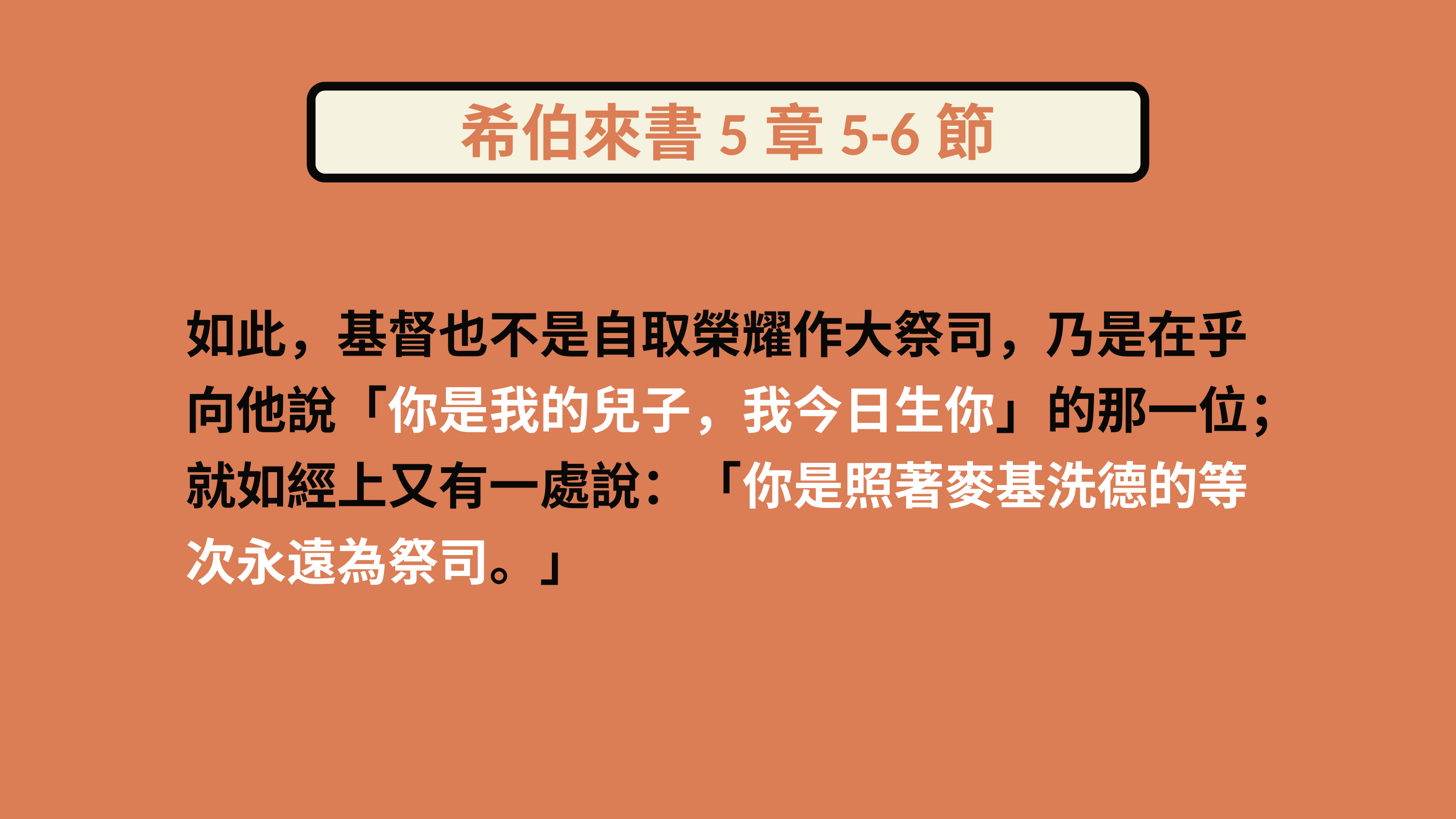

希伯來書5章5-6節
如此，基督也不是自取榮耀作大祭司，乃是在乎向他說「你是我的兒子，我今日生你」的那一位；就如經上又有一處說：「你是照著麥基洗德的等次永遠為祭司。」